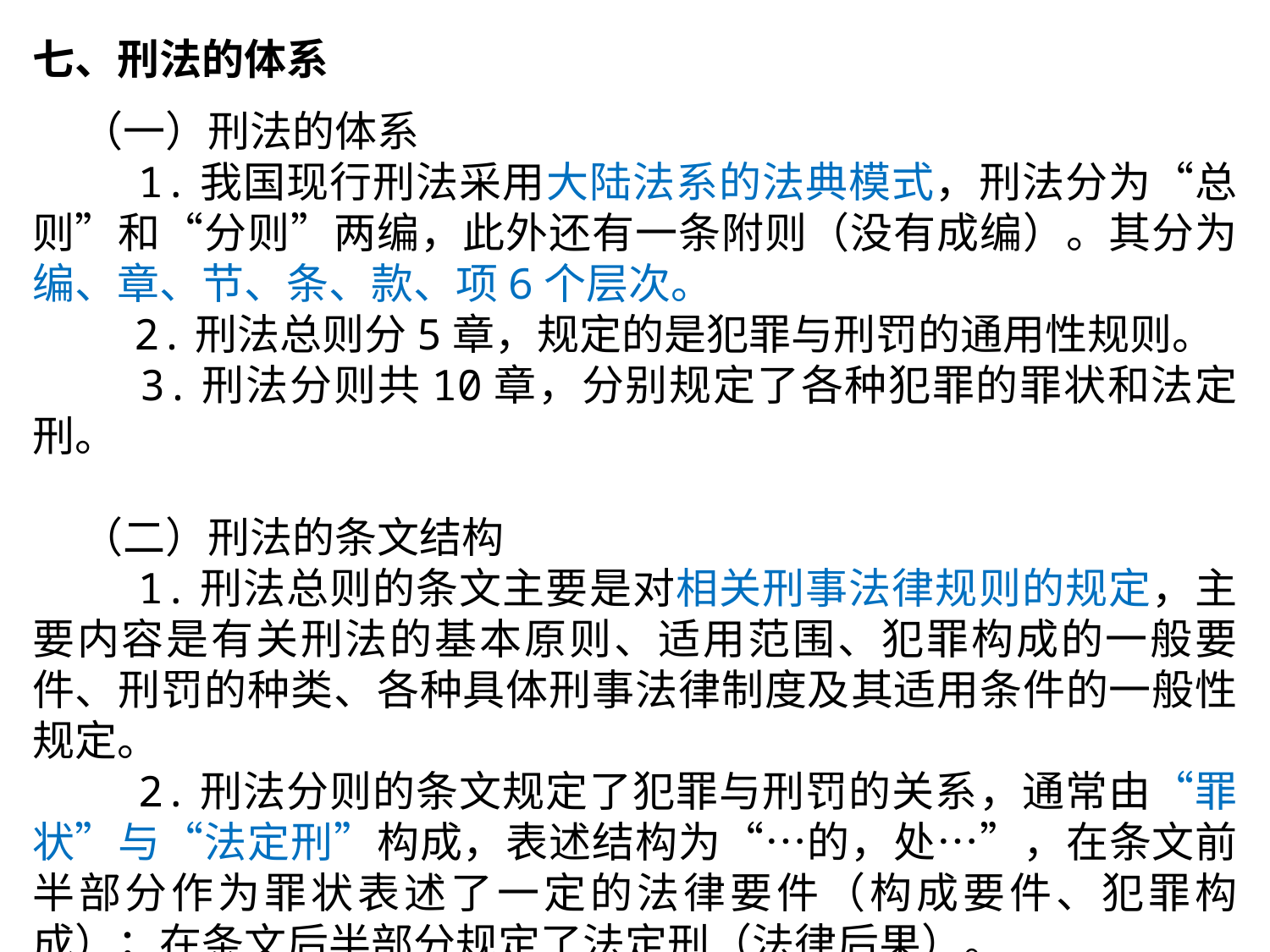

七、刑法的体系

    （一）刑法的体系
    1.我国现行刑法采用大陆法系的法典模式，刑法分为“总则”和“分则”两编，此外还有一条附则（没有成编）。其分为编、章、节、条、款、项6个层次。
    2.刑法总则分5章，规定的是犯罪与刑罚的通用性规则。
    3.刑法分则共10章，分别规定了各种犯罪的罪状和法定刑。

    （二）刑法的条文结构
    1.刑法总则的条文主要是对相关刑事法律规则的规定，主要内容是有关刑法的基本原则、适用范围、犯罪构成的一般要件、刑罚的种类、各种具体刑事法律制度及其适用条件的一般性规定。
    2.刑法分则的条文规定了犯罪与刑罚的关系，通常由“罪状”与“法定刑”构成，表述结构为“…的，处…”，在条文前半部分作为罪状表述了一定的法律要件（构成要件、犯罪构成）；在条文后半部分规定了法定刑（法律后果）。